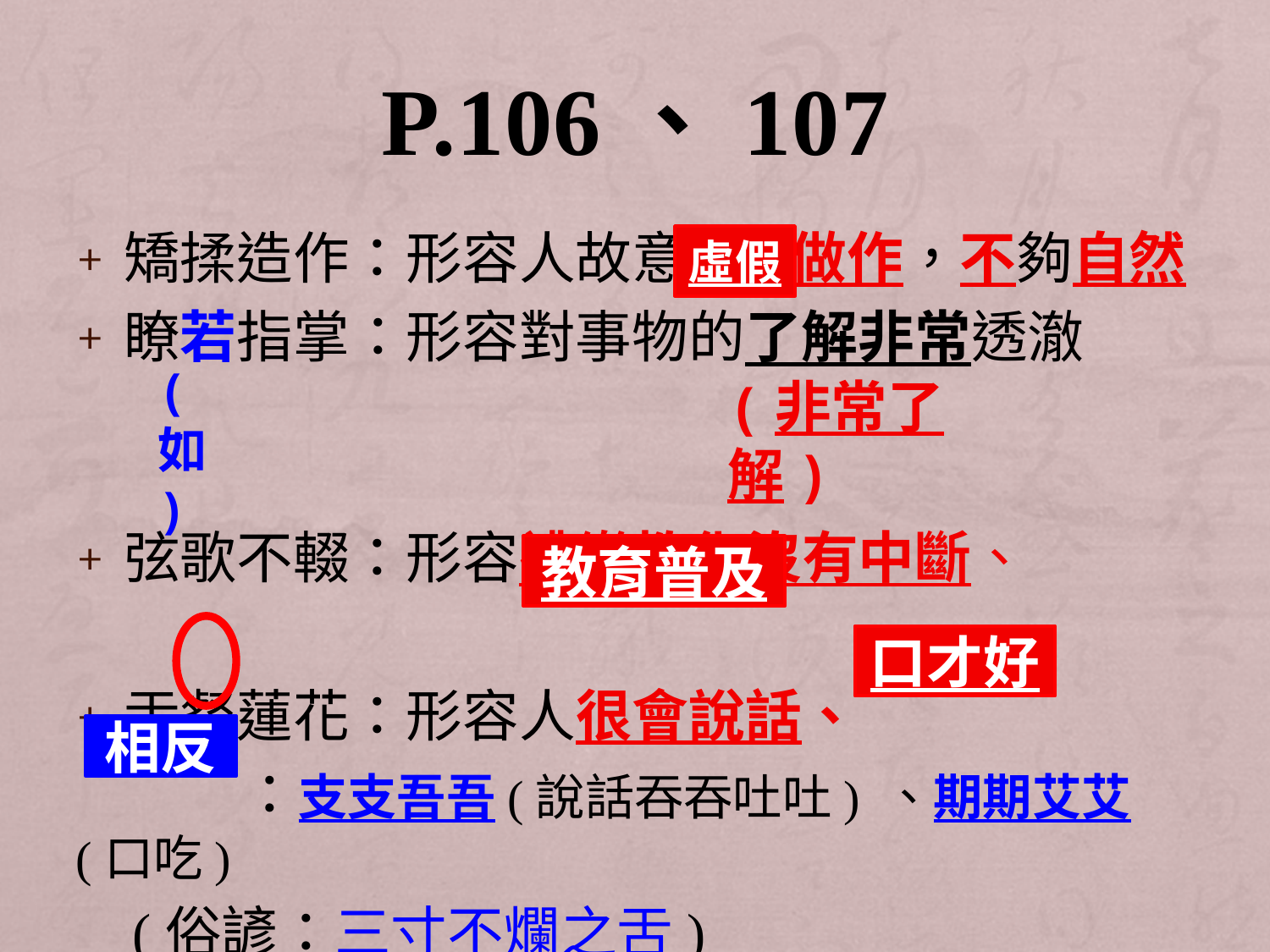

# P.106、107
矯揉造作：形容人故意        做作，不夠自然
瞭若指掌：形容對事物的了解非常透澈
弦歌不輟：形容禮樂教化沒有中斷、

舌粲蓮花：形容人很會說話、
            ：支支吾吾(說話吞吞吐吐) 、期期艾艾(口吃)
    (俗諺：三寸不爛之舌)
虛假
(如)
(非常了解)
教育普及

口才好
相反